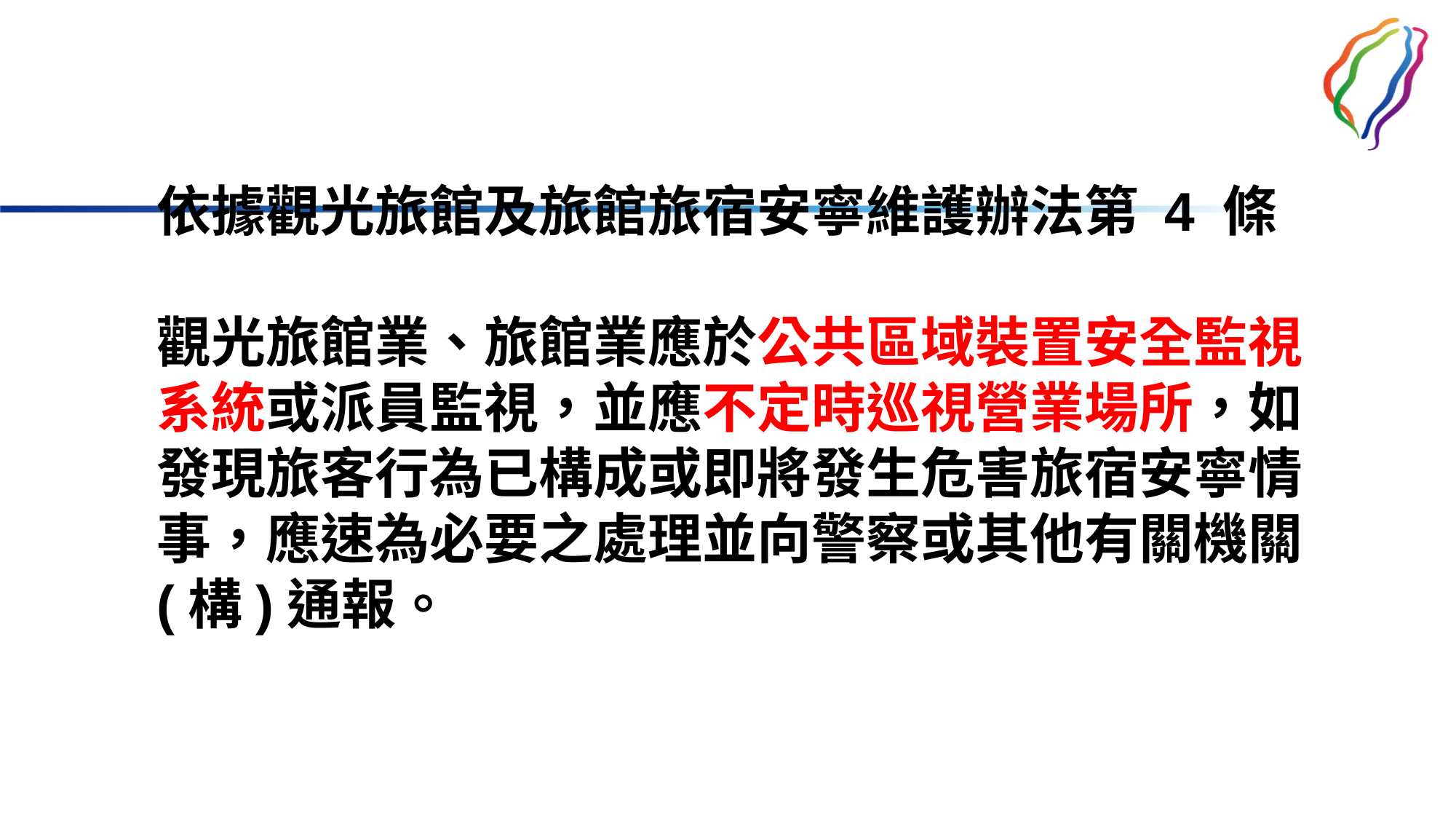

依據觀光旅館及旅館旅宿安寧維護辦法第 4 條

觀光旅館業、旅館業應於公共區域裝置安全監視系統或派員監視，並應不定時巡視營業場所，如發現旅客行為已構成或即將發生危害旅宿安寧情事，應速為必要之處理並向警察或其他有關機關 (構)通報。